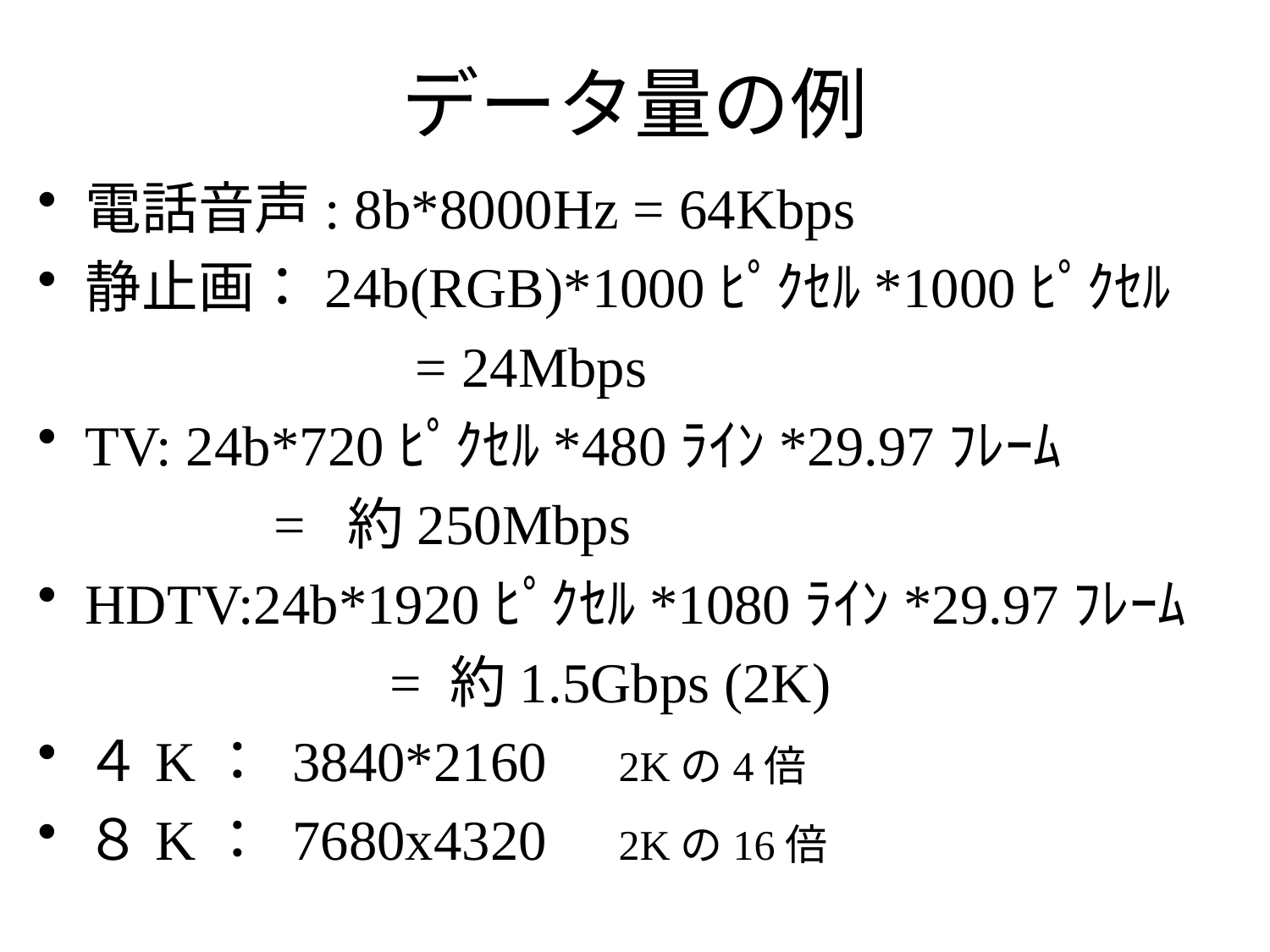

# データ量の例
電話音声: 8b*8000Hz = 64Kbps
静止画：24b(RGB)*1000ﾋﾟｸｾﾙ*1000ﾋﾟｸｾﾙ
　　　　　　  = 24Mbps
TV: 24b*720ﾋﾟｸｾﾙ*480ﾗｲﾝ*29.97ﾌﾚｰﾑ
           　 =  約250Mbps
HDTV:24b*1920ﾋﾟｸｾﾙ*1080ﾗｲﾝ*29.97ﾌﾚｰﾑ
　　　　　　= 約1.5Gbps (2K)
４K： 3840*2160     2Kの4倍
８K： 7680x4320     2Kの16倍